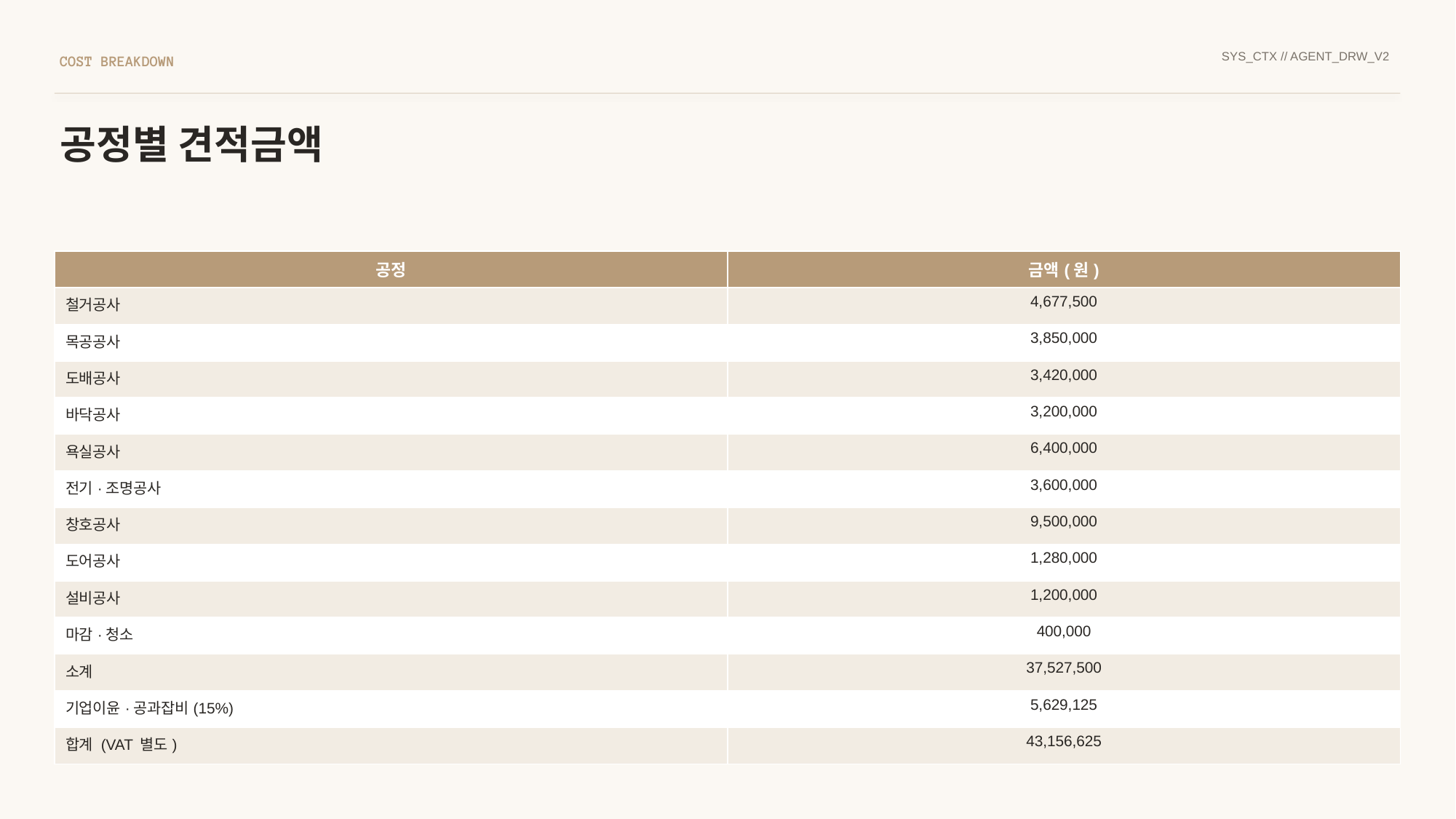

SYS_CTX // AGENT_DRW_V2
COST BREAKDOWN

공정별 견적금액
| 공정 | 금액(원) |
| --- | --- |
| 철거공사 | 4,677,500 |
| 목공공사 | 3,850,000 |
| 도배공사 | 3,420,000 |
| 바닥공사 | 3,200,000 |
| 욕실공사 | 6,400,000 |
| 전기·조명공사 | 3,600,000 |
| 창호공사 | 9,500,000 |
| 도어공사 | 1,280,000 |
| 설비공사 | 1,200,000 |
| 마감·청소 | 400,000 |
| 소계 | 37,527,500 |
| 기업이윤·공과잡비(15%) | 5,629,125 |
| 합계 (VAT 별도) | 43,156,625 |